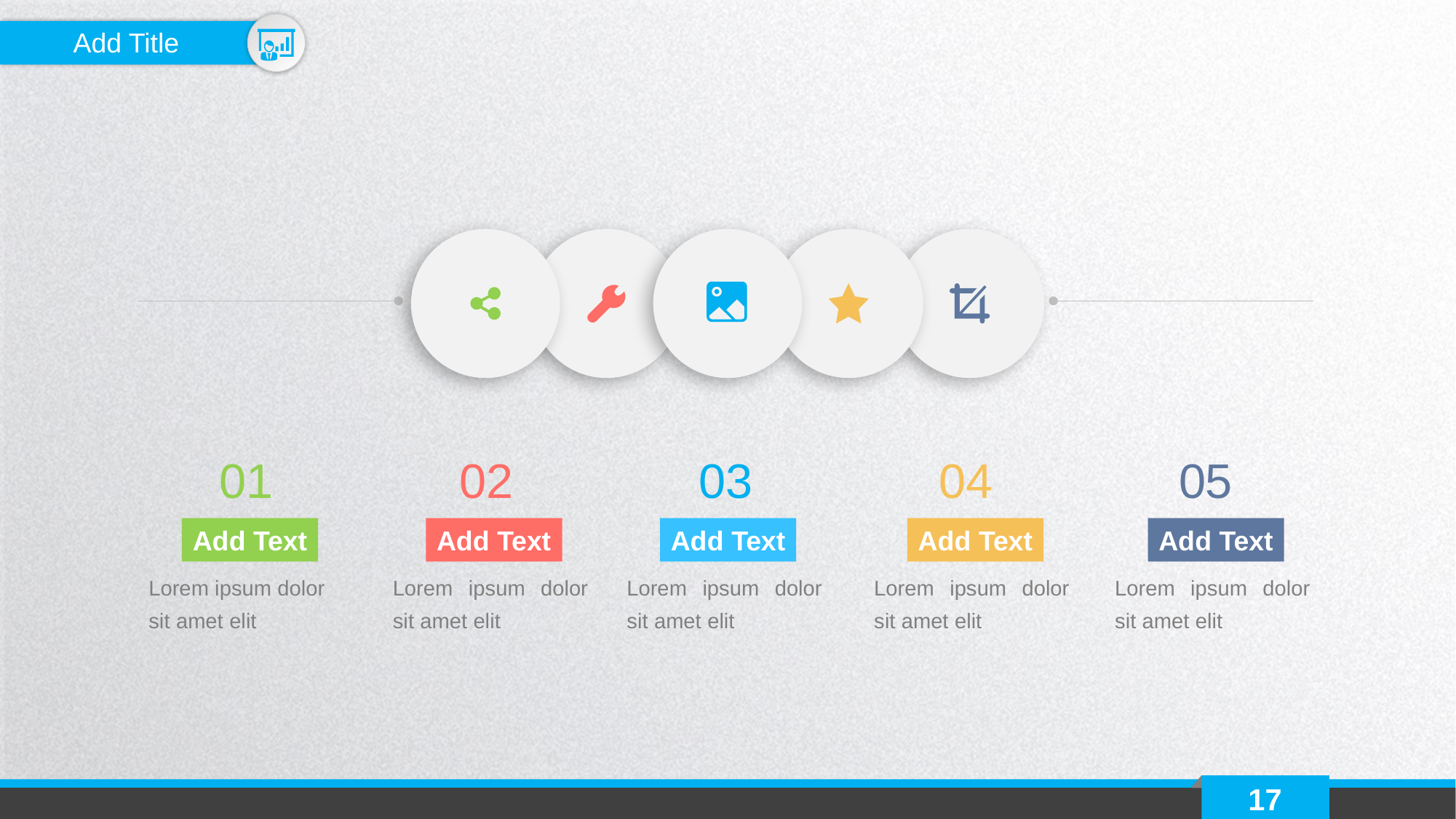

Add Title

01
02
03
04
05
Add Text
Add Text
Add Text
Add Text
Add Text
Lorem ipsum dolor sit amet elit
Lorem ipsum dolor sit amet elit
Lorem ipsum dolor sit amet elit
Lorem ipsum dolor sit amet elit
Lorem ipsum dolor sit amet elit

17

延时符